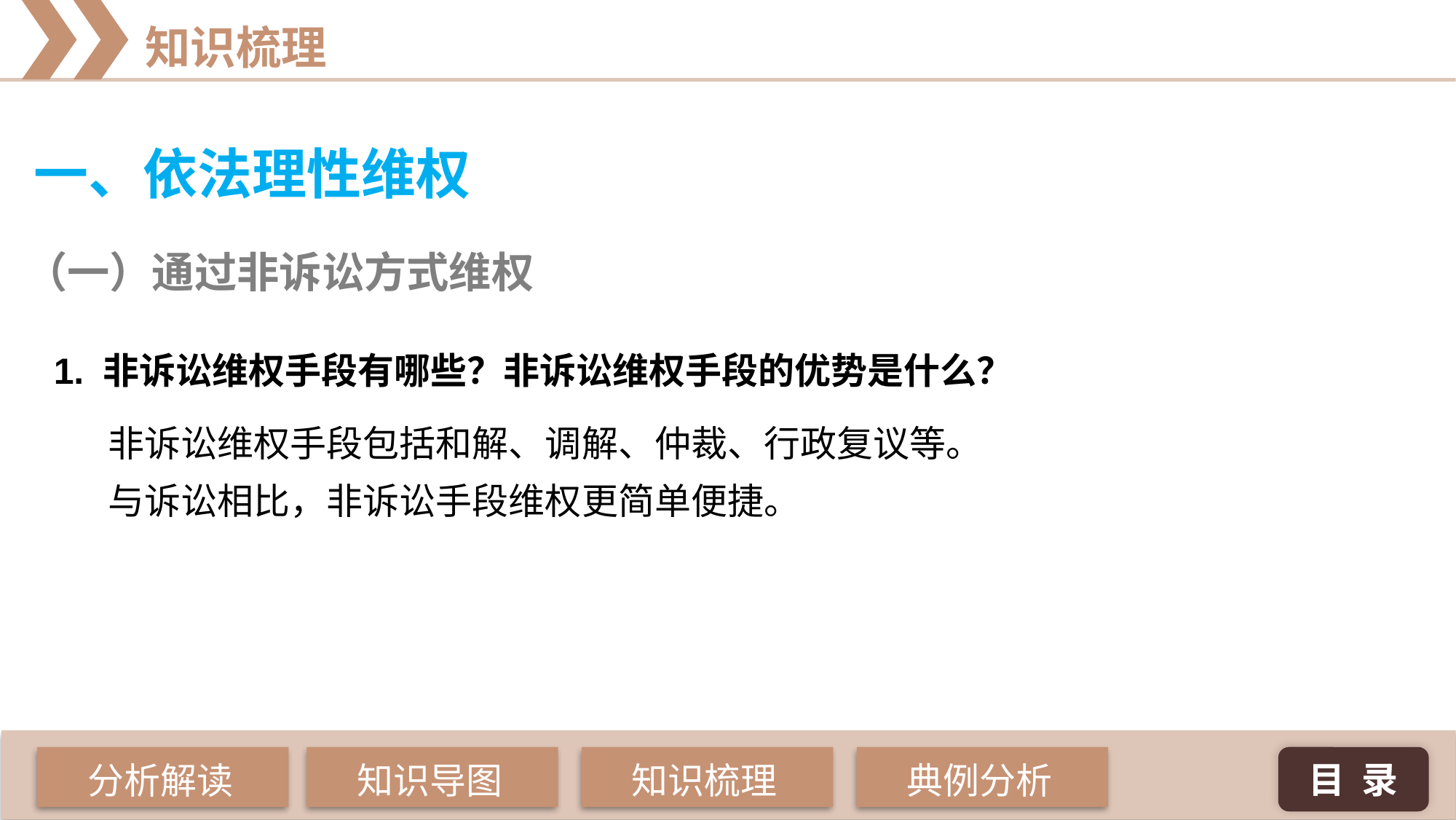

一、依法理性维权
（一）通过非诉讼方式维权
1. 非诉讼维权手段有哪些？非诉讼维权手段的优势是什么？
非诉讼维权手段包括和解、调解、仲裁、行政复议等。
与诉讼相比，非诉讼手段维权更简单便捷。